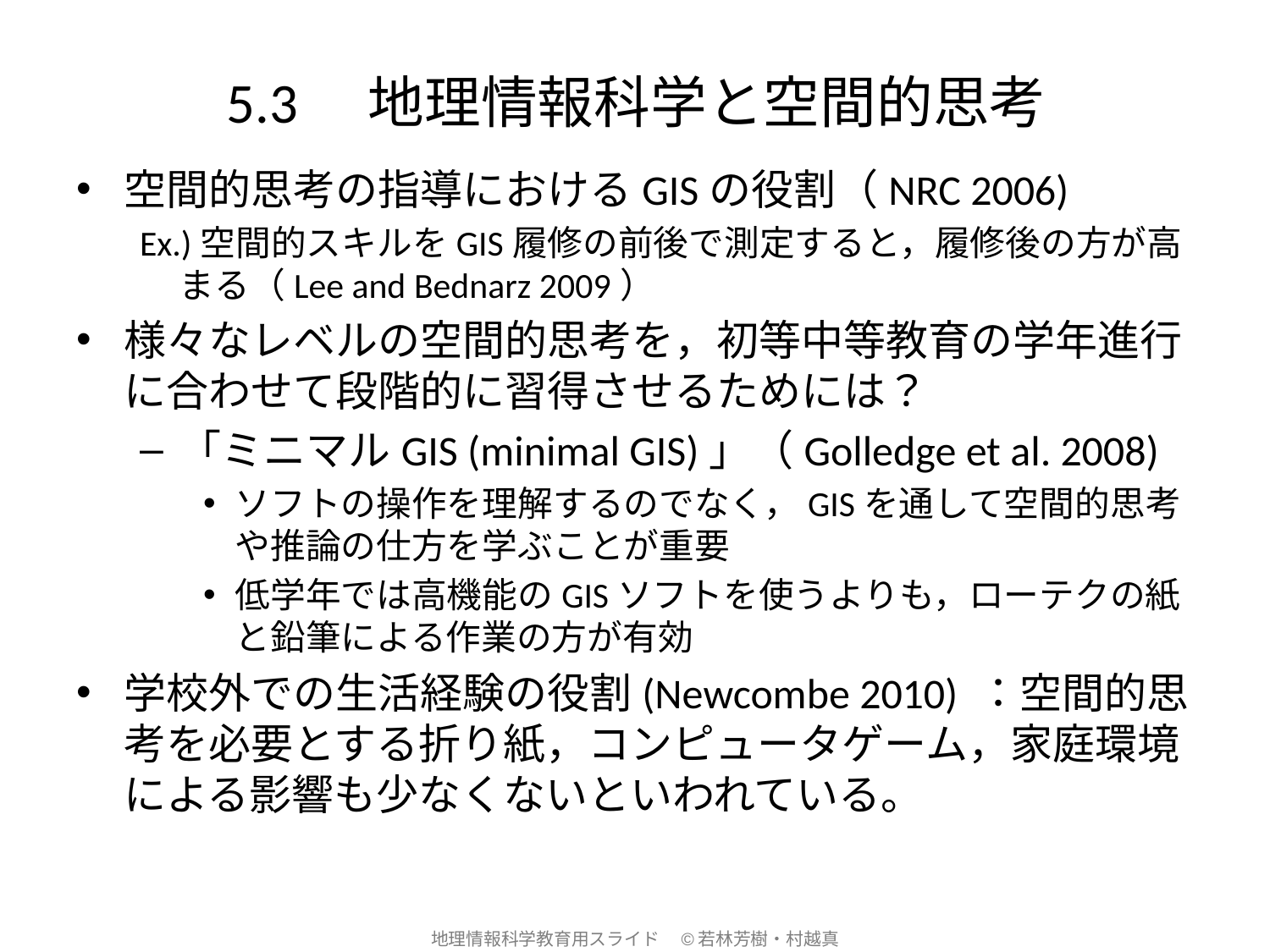

# 5.3　地理情報科学と空間的思考
空間的思考の指導におけるGISの役割（NRC 2006)
Ex.)空間的スキルをGIS履修の前後で測定すると，履修後の方が高まる（Lee and Bednarz 2009）
様々なレベルの空間的思考を，初等中等教育の学年進行に合わせて段階的に習得させるためには？
「ミニマルGIS (minimal GIS)」（Golledge et al. 2008)
ソフトの操作を理解するのでなく，GISを通して空間的思考や推論の仕方を学ぶことが重要
低学年では高機能のGISソフトを使うよりも，ローテクの紙と鉛筆による作業の方が有効
学校外での生活経験の役割(Newcombe 2010) ：空間的思考を必要とする折り紙，コンピュータゲーム，家庭環境による影響も少なくないといわれている。